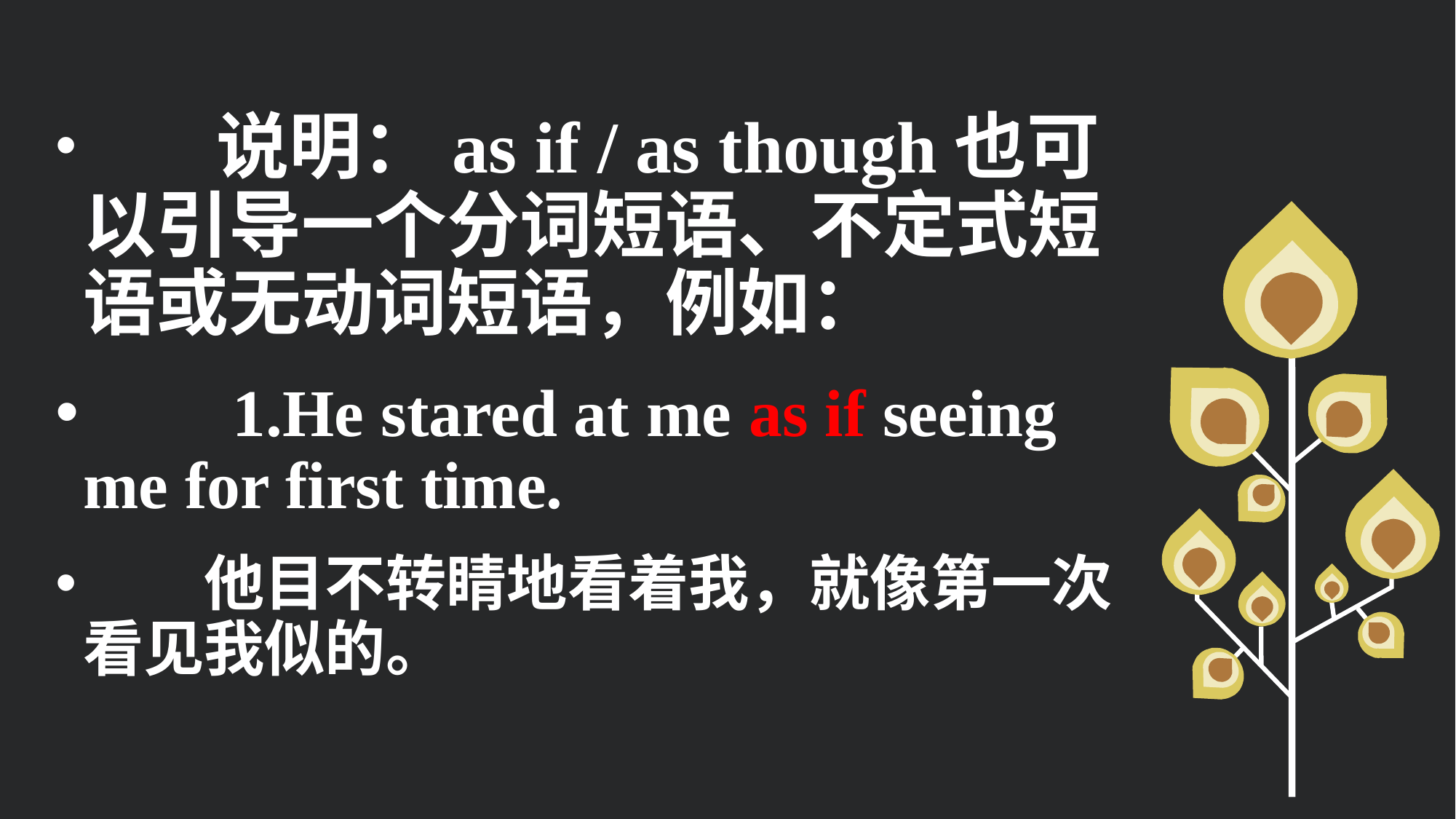

说明：as if / as though也可以引导一个分词短语、不定式短语或无动词短语，例如：
　　1.He stared at me as if seeing me for first time.
　　他目不转睛地看着我，就像第一次看见我似的。